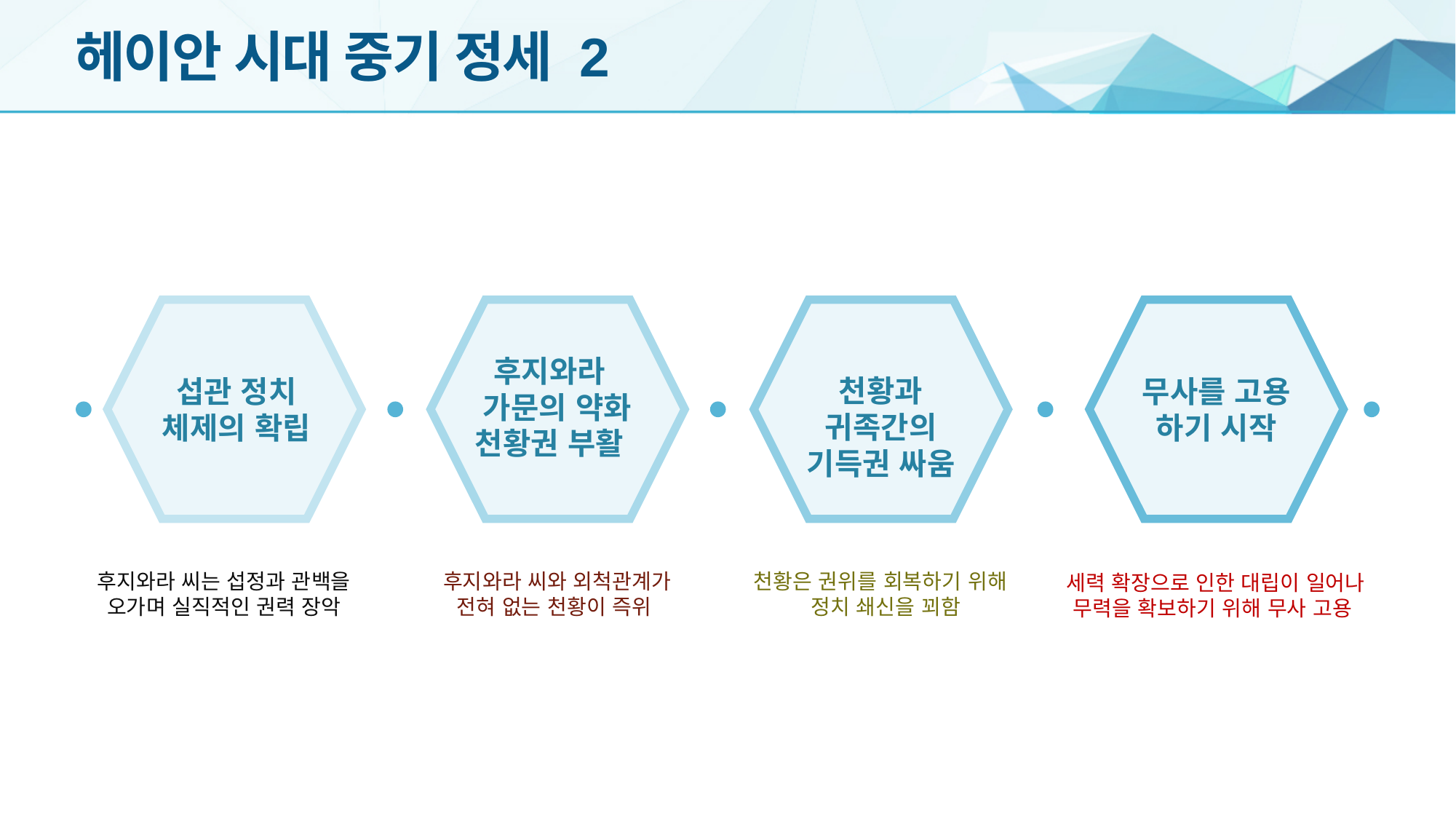

# 헤이안 시대 중기 정세 2

후지와라
 가문의 약화
천황권 부활
천황과 귀족간의 기득권 싸움
섭관 정치
체제의 확립
무사를 고용 하기 시작

천황은 권위를 회복하기 위해
 정치 쇄신을 꾀함
후지와라 씨는 섭정과 관백을
오가며 실직적인 권력 장악
후지와라 씨와 외척관계가
전혀 없는 천황이 즉위
세력 확장으로 인한 대립이 일어나
무력을 확보하기 위해 무사 고용